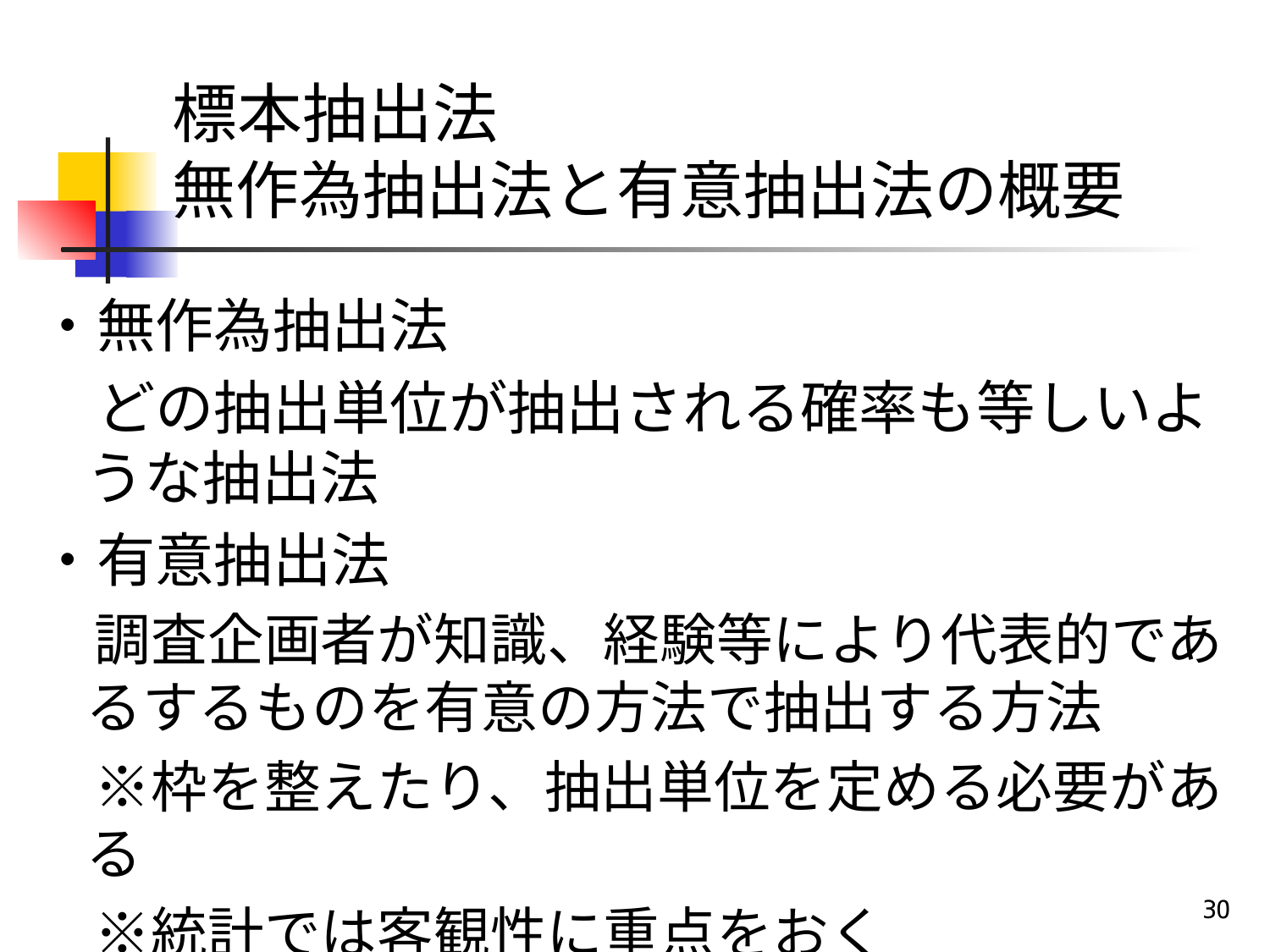

# 標本抽出法 無作為抽出法と有意抽出法の概要
・無作為抽出法
　どの抽出単位が抽出される確率も等しいような抽出法
・有意抽出法
　調査企画者が知識、経験等により代表的であるするものを有意の方法で抽出する方法
　※枠を整えたり、抽出単位を定める必要がある
　※統計では客観性に重点をおく
30